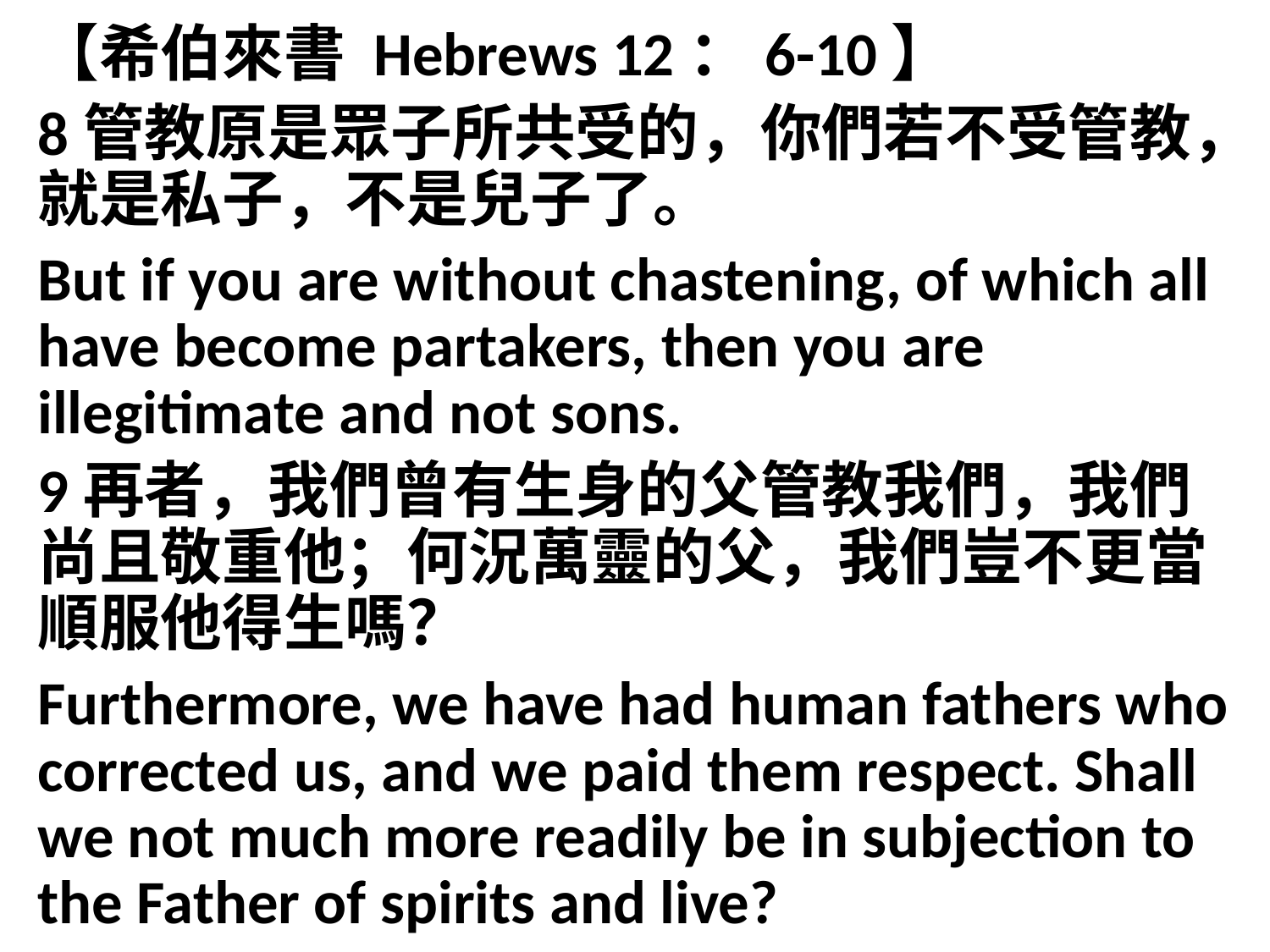

【希伯來書 Hebrews 12：6-10】
8管教原是眾子所共受的，你們若不受管教，就是私子，不是兒子了。
But if you are without chastening, of which all have become partakers, then you are illegitimate and not sons.
9再者，我們曾有生身的父管教我們，我們尚且敬重他；何況萬靈的父，我們豈不更當順服他得生嗎？
Furthermore, we have had human fathers who corrected us, and we paid them respect. Shall we not much more readily be in subjection to the Father of spirits and live?